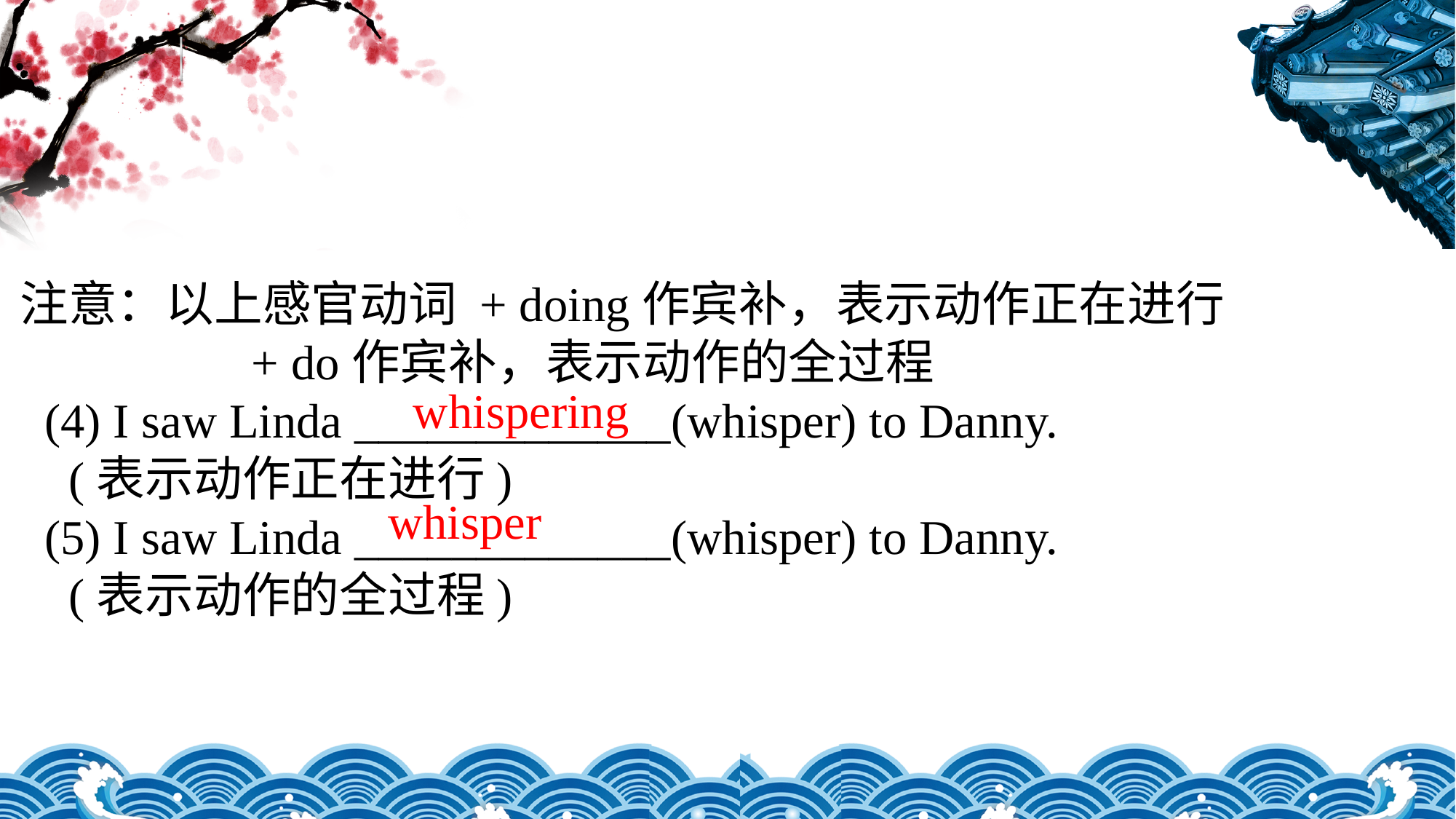

注意：以上感官动词 + doing作宾补，表示动作正在进行                   + do作宾补，表示动作的全过程  (4) I saw Linda _____________(whisper) to Danny.
    (表示动作正在进行)  (5) I saw Linda _____________(whisper) to Danny.
    (表示动作的全过程)
whispering
whisper